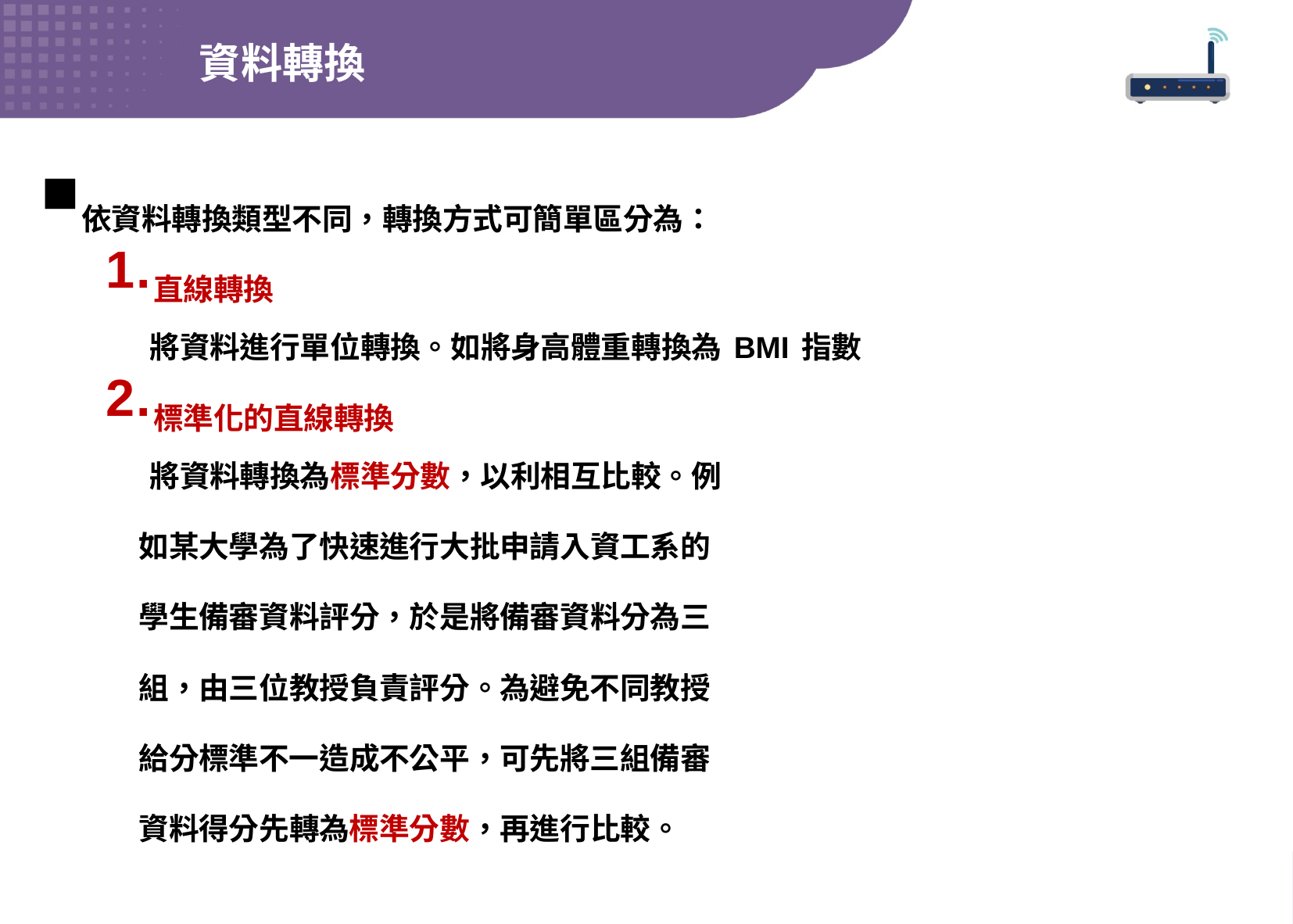

資料轉換

依資料轉換類型不同，轉換方式可簡單區分為：
直線轉換
將資料進行單位轉換。如將身高體重轉換為BMI指數
標準化的直線轉換
將資料轉換為標準分數，以利相互比較。例
   如某大學為了快速進行大批申請入資工系的
   學生備審資料評分，於是將備審資料分為三
   組，由三位教授負責評分。為避免不同教授
   給分標準不一造成不公平，可先將三組備審
   資料得分先轉為標準分數，再進行比較。